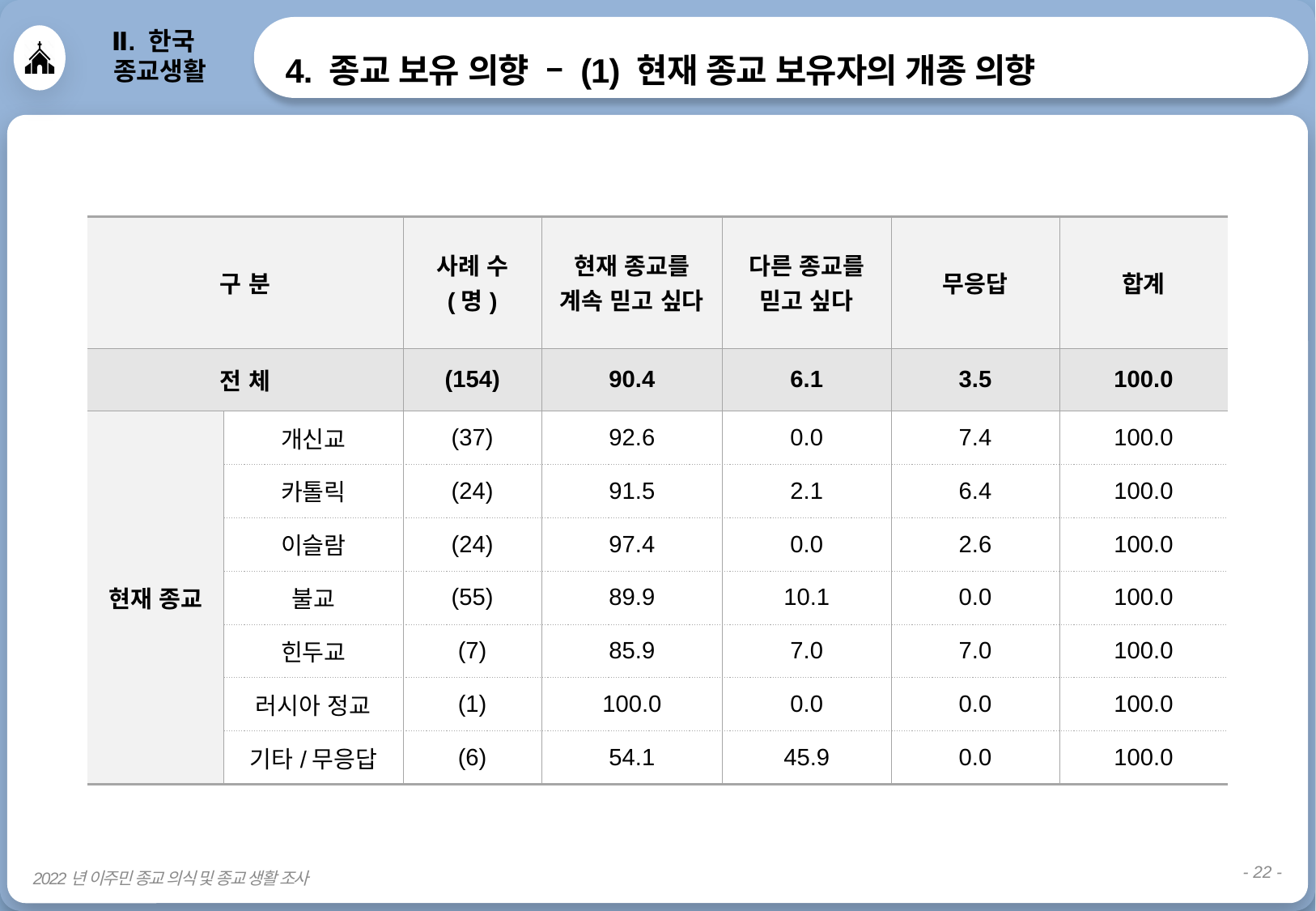

Ⅱ. 한국
 종교생활
4. 종교 보유 의향  – (1) 현재 종교 보유자의 개종 의향
| 구 분 |  | 사례 수 (명) | 현재 종교를 계속 믿고 싶다 | 다른 종교를 믿고 싶다 | 무응답 | 합계 |
| --- | --- | --- | --- | --- | --- | --- |
| 전 체 |  | (154) | 90.4 | 6.1 | 3.5 | 100.0 |
| 현재 종교 | 개신교 | (37) | 92.6 | 0.0 | 7.4 | 100.0 |
|  | 카톨릭 | (24) | 91.5 | 2.1 | 6.4 | 100.0 |
|  | 이슬람 | (24) | 97.4 | 0.0 | 2.6 | 100.0 |
|  | 불교 | (55) | 89.9 | 10.1 | 0.0 | 100.0 |
|  | 힌두교 | (7) | 85.9 | 7.0 | 7.0 | 100.0 |
|  | 러시아 정교 | (1) | 100.0 | 0.0 | 0.0 | 100.0 |
|  | 기타/무응답 | (6) | 54.1 | 45.9 | 0.0 | 100.0 |